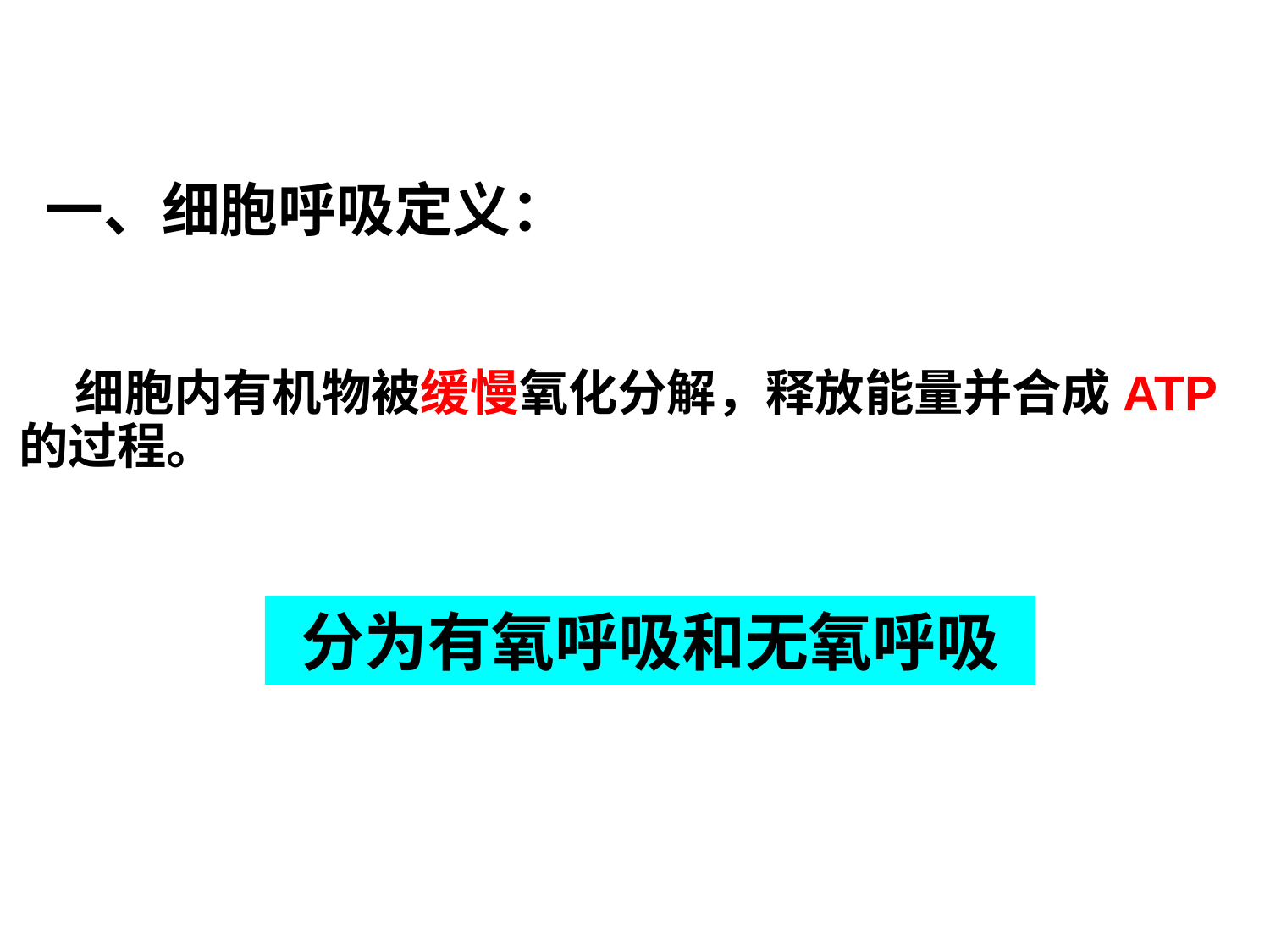

# 一、细胞呼吸定义：
    细胞内有机物被缓慢氧化分解，释放能量并合成ATP的过程。
分为有氧呼吸和无氧呼吸